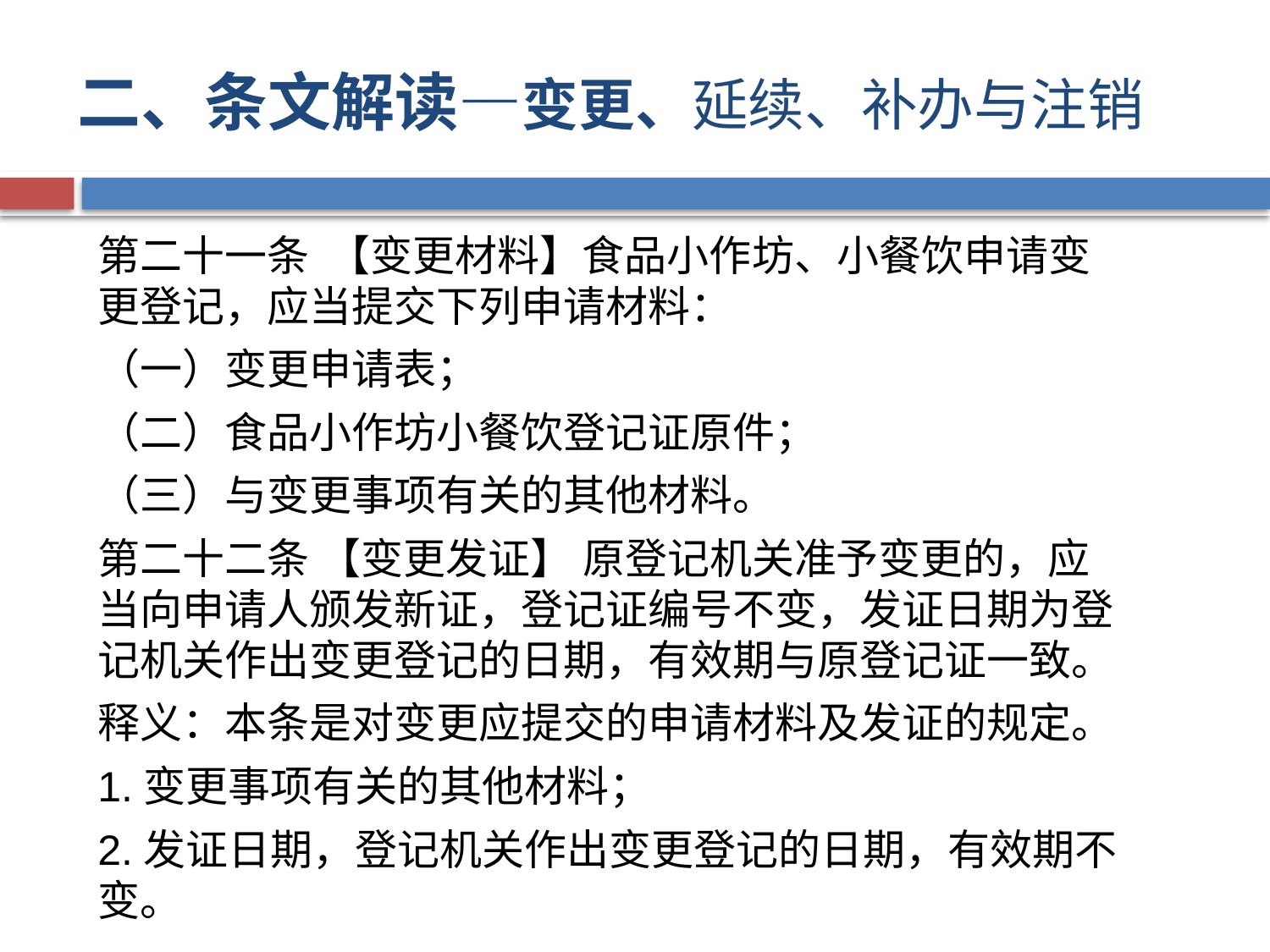

# 二、条文解读—变更、延续、补办与注销
第二十一条  【变更材料】食品小作坊、小餐饮申请变更登记，应当提交下列申请材料：
（一）变更申请表；
（二）食品小作坊小餐饮登记证原件；
（三）与变更事项有关的其他材料。
第二十二条 【变更发证】 原登记机关准予变更的，应当向申请人颁发新证，登记证编号不变，发证日期为登记机关作出变更登记的日期，有效期与原登记证一致。
释义：本条是对变更应提交的申请材料及发证的规定。
1.变更事项有关的其他材料；
2.发证日期，登记机关作出变更登记的日期，有效期不变。